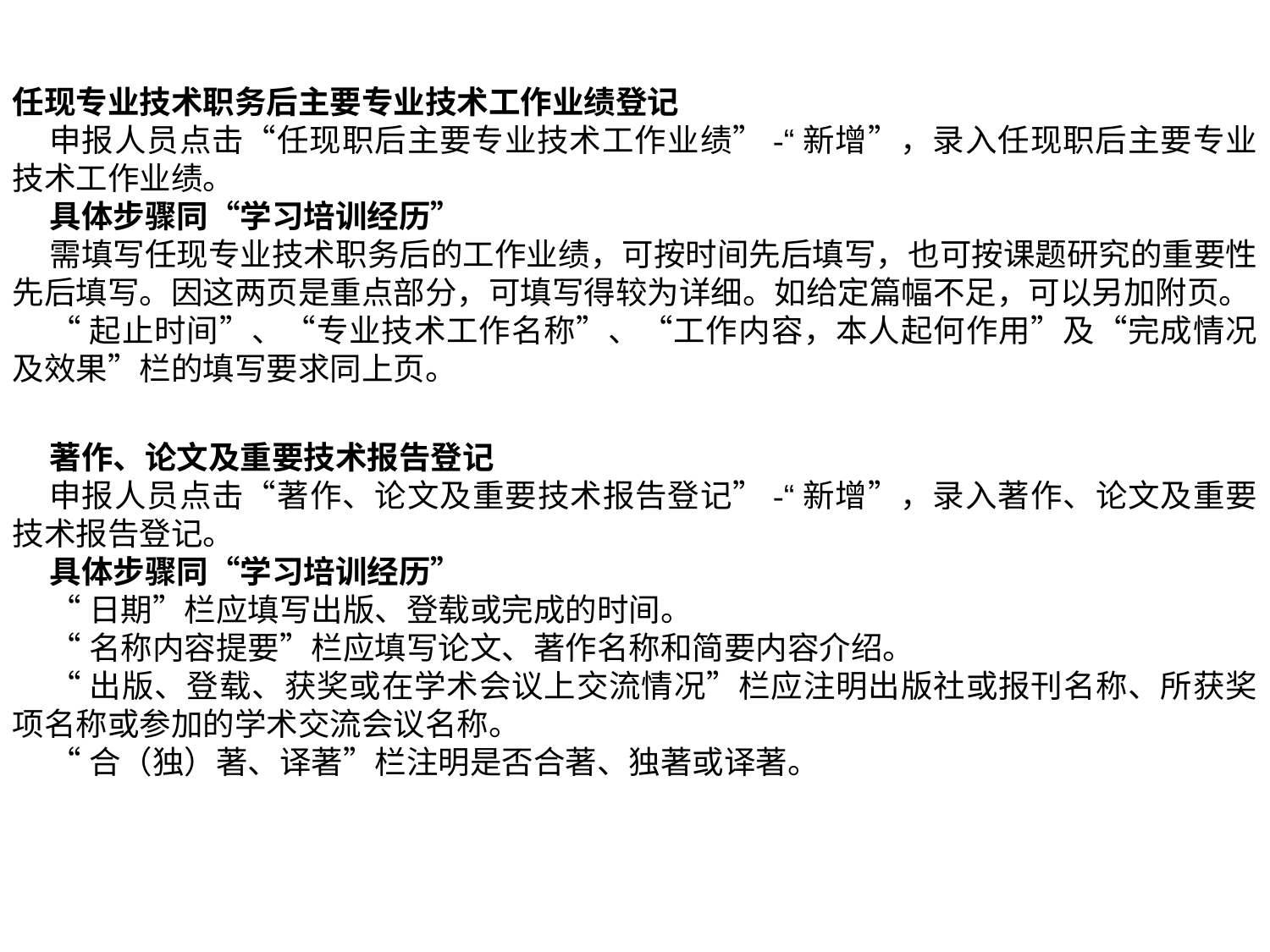

#
任现专业技术职务后主要专业技术工作业绩登记
申报人员点击“任现职后主要专业技术工作业绩”-“新增”，录入任现职后主要专业技术工作业绩。
具体步骤同“学习培训经历”
需填写任现专业技术职务后的工作业绩，可按时间先后填写，也可按课题研究的重要性先后填写。因这两页是重点部分，可填写得较为详细。如给定篇幅不足，可以另加附页。
“起止时间”、“专业技术工作名称”、“工作内容，本人起何作用”及“完成情况及效果”栏的填写要求同上页。

著作、论文及重要技术报告登记
申报人员点击“著作、论文及重要技术报告登记”-“新增”，录入著作、论文及重要技术报告登记。
具体步骤同“学习培训经历”
“日期”栏应填写出版、登载或完成的时间。
“名称内容提要”栏应填写论文、著作名称和简要内容介绍。
“出版、登载、获奖或在学术会议上交流情况”栏应注明出版社或报刊名称、所获奖项名称或参加的学术交流会议名称。
“合（独）著、译著”栏注明是否合著、独著或译著。